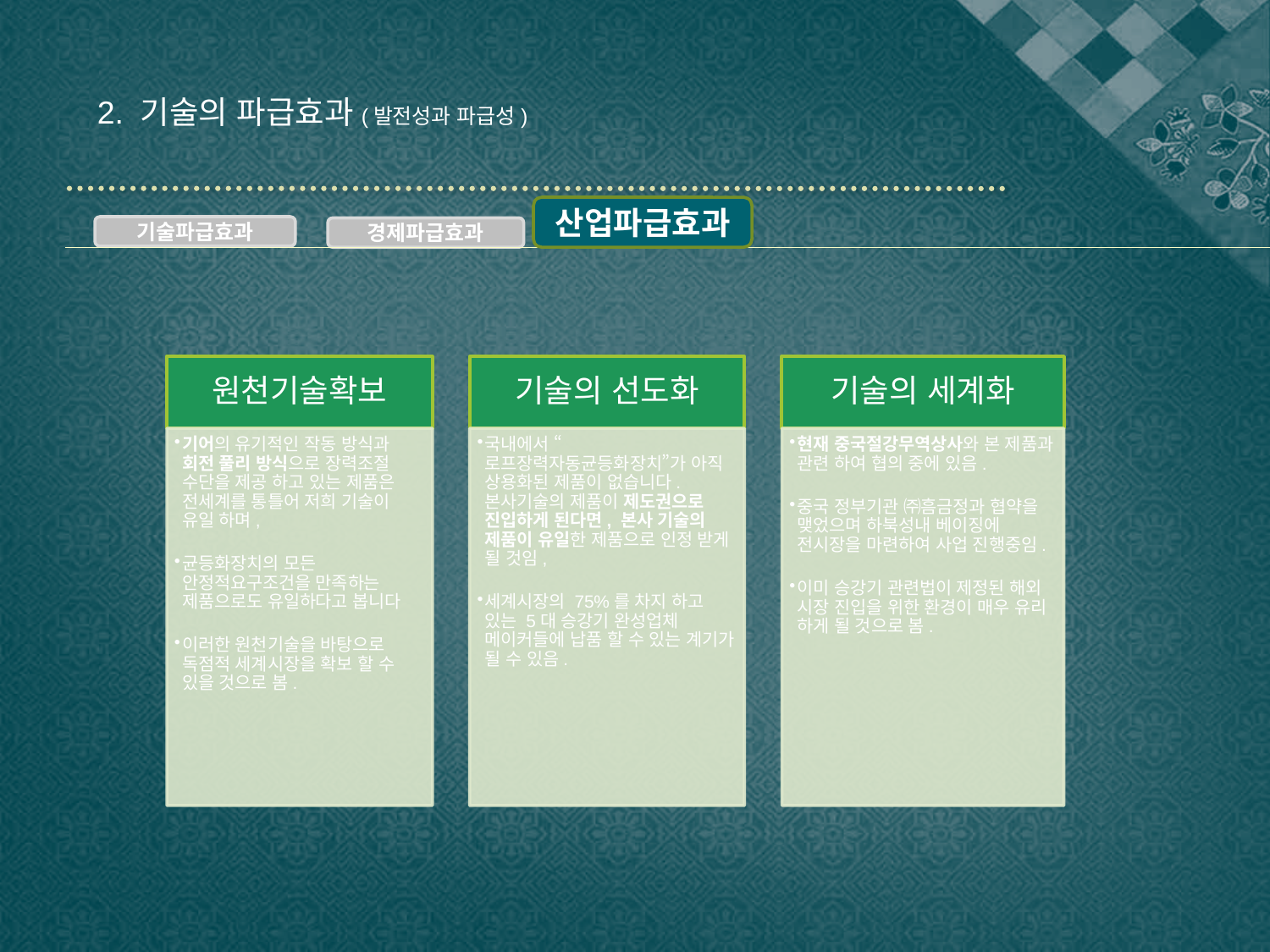

2. 기술의 파급효과(발전성과 파급성)
산업파급효과
기술파급효과
경제파급효과
원천기술확보
기어의 유기적인 작동 방식과 회전 풀리 방식으로 장력조절 수단을 제공 하고 있는 제품은 전세계를 통틀어 저희 기술이 유일 하며,

균등화장치의 모든 안정적요구조건을 만족하는 제품으로도 유일하다고 봅니다

이러한 원천기술을 바탕으로 독점적 세계시장을 확보 할 수 있을 것으로 봄.
기술의 선도화
국내에서 “로프장력자동균등화장치”가 아직 상용화된 제품이 없습니다. 본사기술의 제품이 제도권으로 진입하게 된다면, 본사 기술의 제품이 유일한 제품으로 인정 받게 될 것임,

세계시장의 75%를 차지 하고 있는 5대 승강기 완성업체 메이커들에 납품 할 수 있는 계기가 될 수 있음.
기술의 세계화
현재 중국절강무역상사와 본 제품과 관련 하여 협의 중에 있음.

중국 정부기관 ㈜흠금정과 협약을 맺었으며 하북성내 베이징에 전시장을 마련하여 사업 진행중임.

이미 승강기 관련법이 제정된 해외 시장 진입을 위한 환경이 매우 유리 하게 될 것으로 봄.